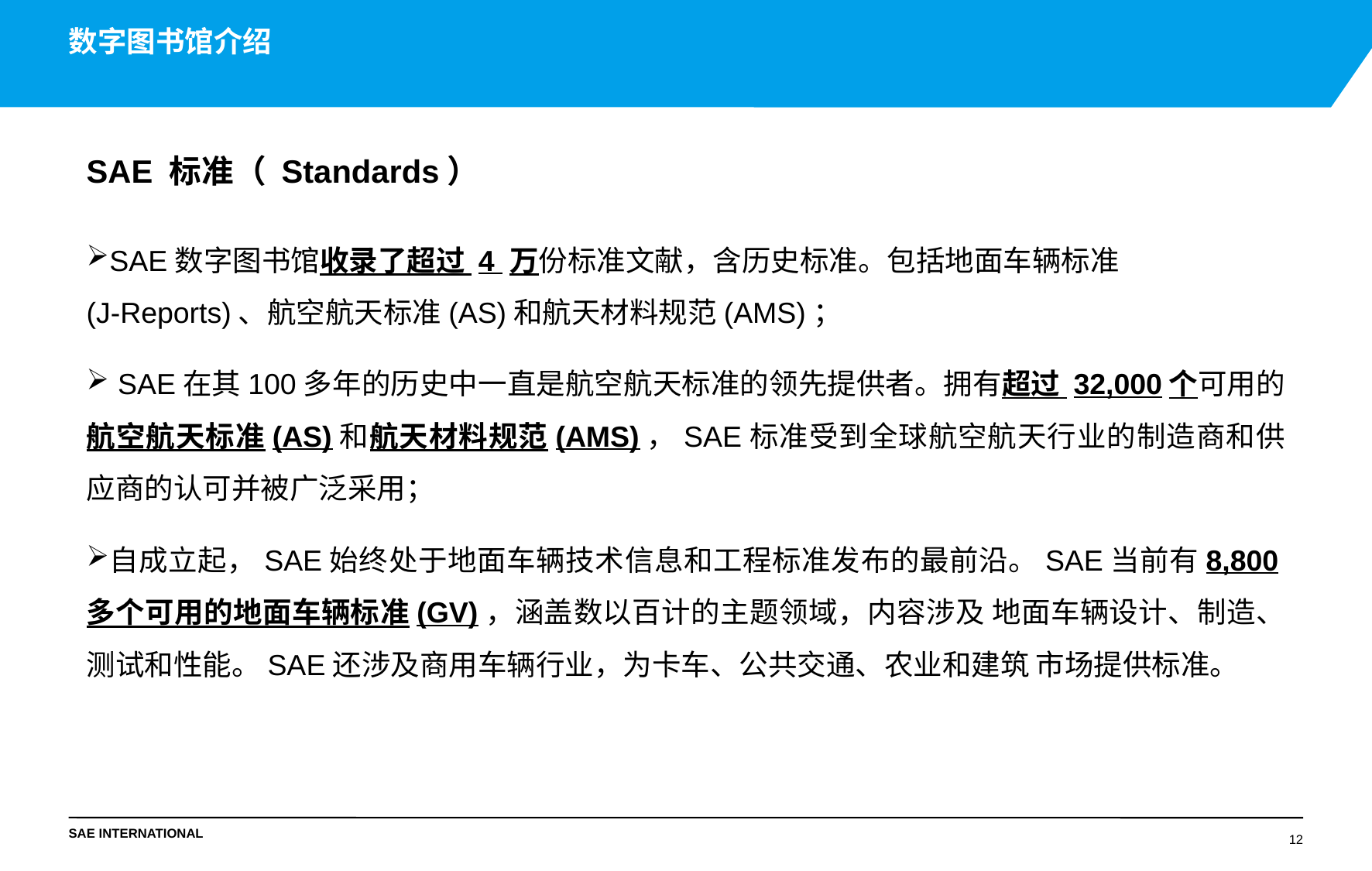

数字图书馆介绍
SAE 标准（ Standards）

SAE数字图书馆收录了超过 4 万份标准文献，含历史标准。包括地面车辆标准
(J-Reports)、航空航天标准(AS)和航天材料规范(AMS)；

 SAE在其100多年的历史中一直是航空航天标准的领先提供者。拥有超过 32,000个可用的 航空航天标准(AS)和航天材料规范(AMS)，SAE标准受到全球航空航天行业的制造商和供应商的认可并被广泛采用；

自成立起，SAE始终处于地面车辆技术信息和工程标准发布的最前沿。SAE当前有8,800多个可用的地面车辆标准(GV)，涵盖数以百计的主题领域，内容涉及 地面车辆设计、制造、测试和性能。SAE还涉及商用车辆行业，为卡车、公共交通、农业和建筑 市场提供标准。
12